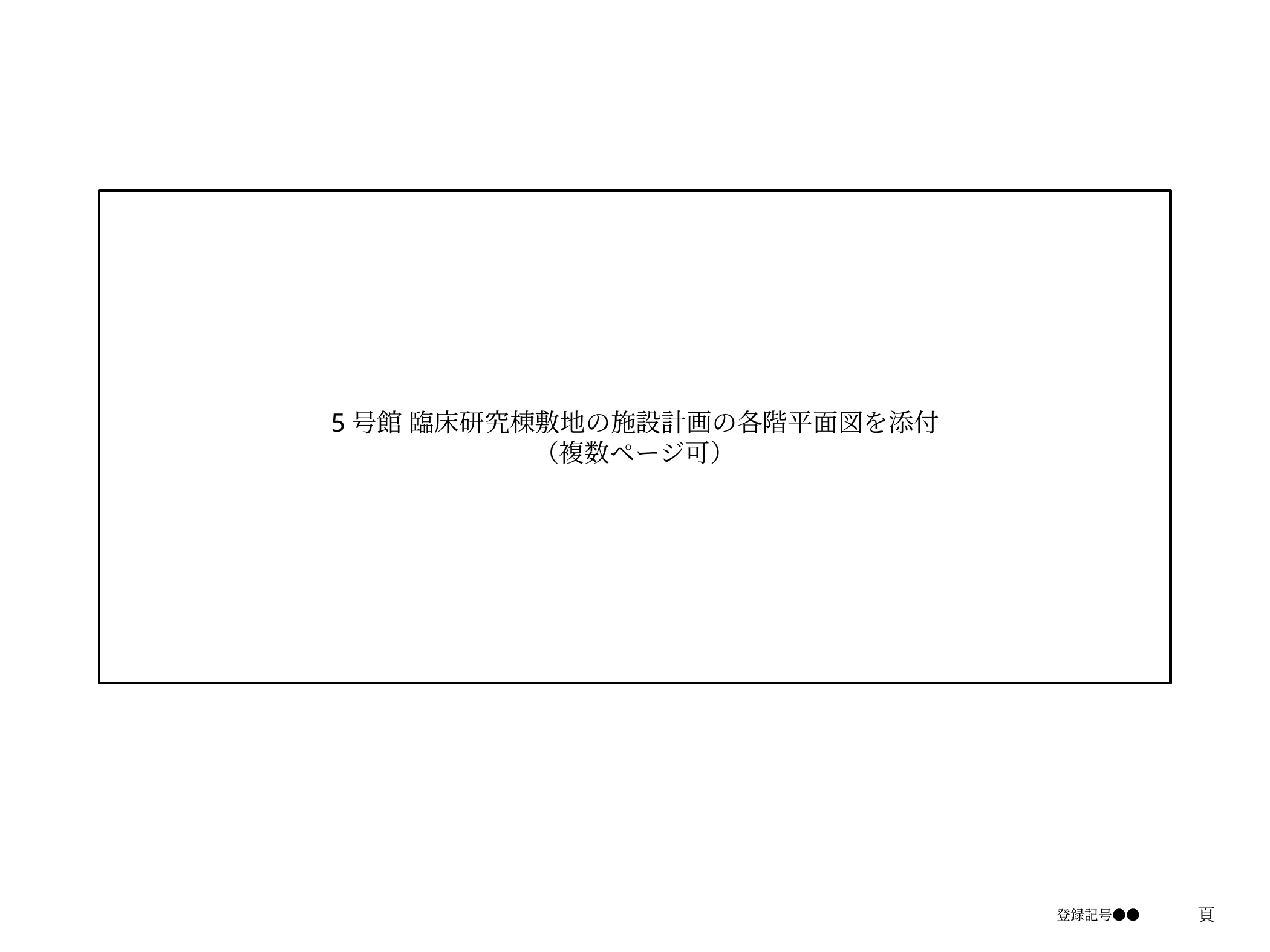

5号館 臨床研究棟敷地の施設計画の各階平面図を添付
（複数ページ可）
登録記号●●
頁